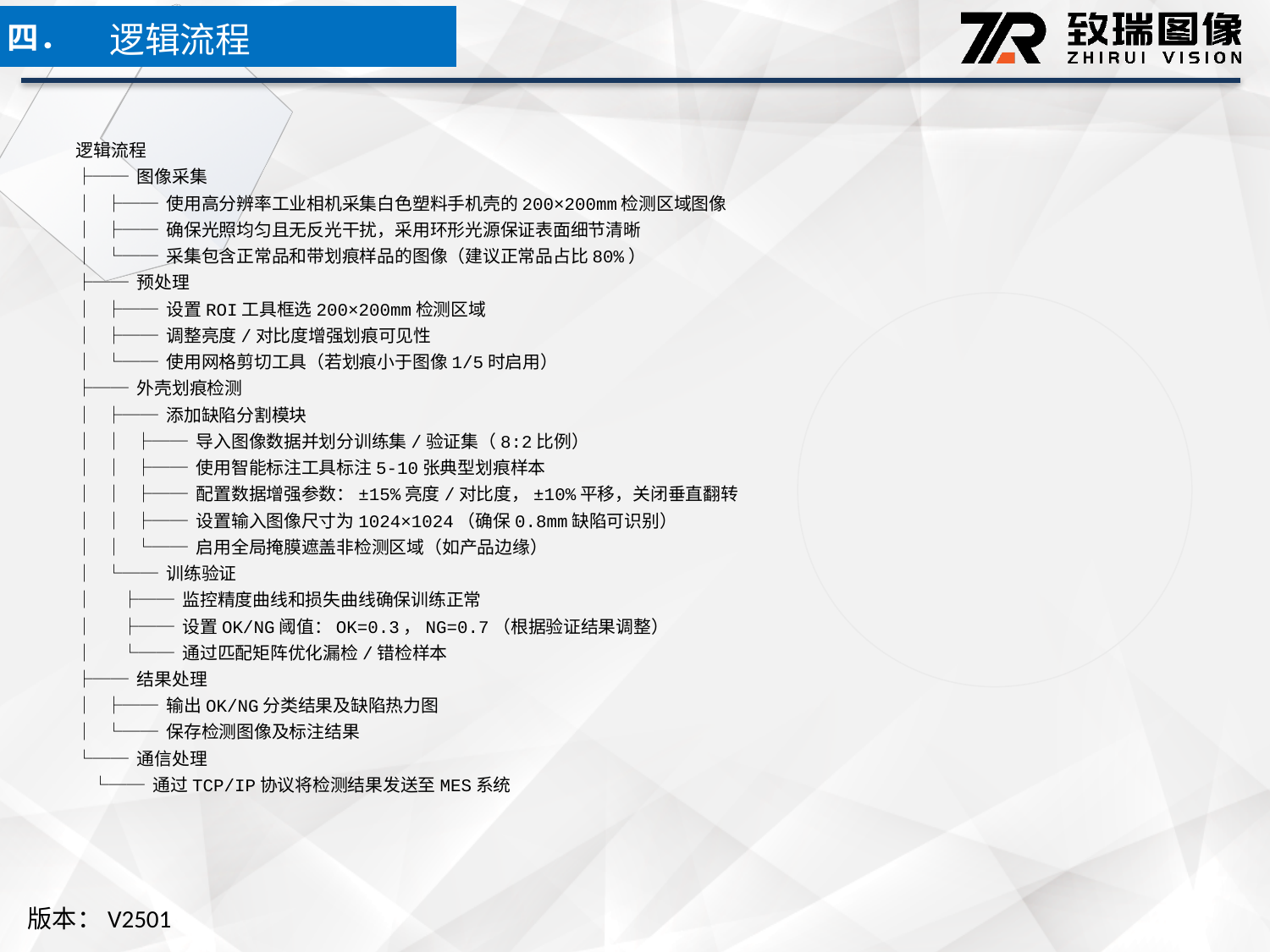

逻辑流程
四．

逻辑流程
├── 图像采集
│   ├── 使用高分辨率工业相机采集白色塑料手机壳的200×200mm检测区域图像
│   ├── 确保光照均匀且无反光干扰，采用环形光源保证表面细节清晰
│   └── 采集包含正常品和带划痕样品的图像（建议正常品占比80%）
├── 预处理
│   ├── 设置ROI工具框选200×200mm检测区域
│   ├── 调整亮度/对比度增强划痕可见性
│   └── 使用网格剪切工具（若划痕小于图像1/5时启用）
├── 外壳划痕检测
│   ├── 添加缺陷分割模块
│   │   ├── 导入图像数据并划分训练集/验证集（8:2比例）
│   │   ├── 使用智能标注工具标注5-10张典型划痕样本
│   │   ├── 配置数据增强参数：±15%亮度/对比度，±10%平移，关闭垂直翻转
│   │   ├── 设置输入图像尺寸为1024×1024（确保0.8mm缺陷可识别）
│   │   └── 启用全局掩膜遮盖非检测区域（如产品边缘）
│   └── 训练验证
│       ├── 监控精度曲线和损失曲线确保训练正常
│       ├── 设置OK/NG阈值：OK=0.3，NG=0.7（根据验证结果调整）
│       └── 通过匹配矩阵优化漏检/错检样本
├── 结果处理
│   ├── 输出OK/NG分类结果及缺陷热力图
│   └── 保存检测图像及标注结果
└── 通信处理
    └── 通过TCP/IP协议将检测结果发送至MES系统